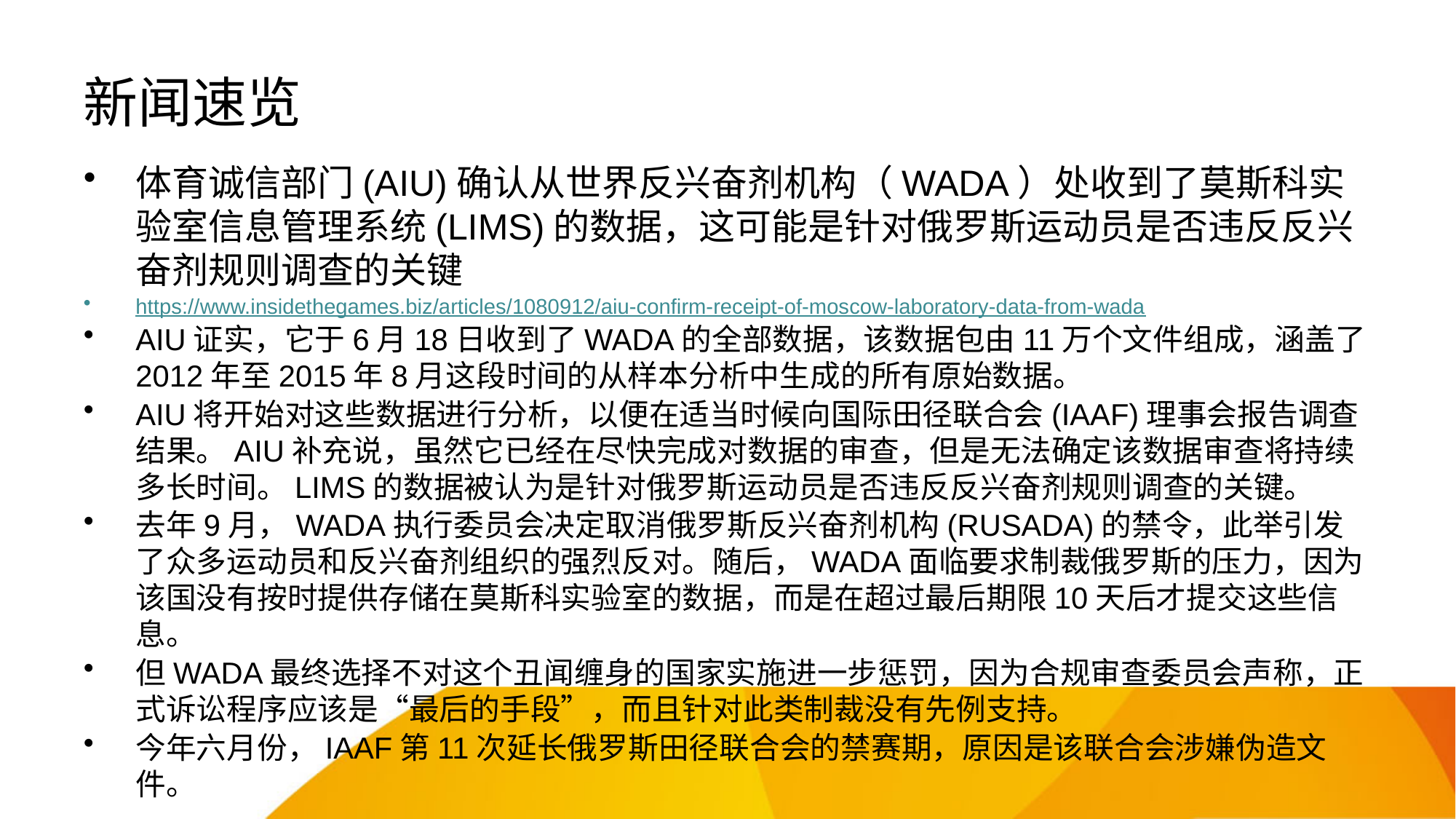

# 新闻速览
体育诚信部门(AIU)确认从世界反兴奋剂机构（WADA）处收到了莫斯科实验室信息管理系统(LIMS)的数据，这可能是针对俄罗斯运动员是否违反反兴奋剂规则调查的关键
https://www.insidethegames.biz/articles/1080912/aiu-confirm-receipt-of-moscow-laboratory-data-from-wada
AIU证实，它于6月18日收到了WADA的全部数据，该数据包由11万个文件组成，涵盖了2012年至2015年8月这段时间的从样本分析中生成的所有原始数据。
AIU将开始对这些数据进行分析，以便在适当时候向国际田径联合会(IAAF)理事会报告调查结果。AIU补充说，虽然它已经在尽快完成对数据的审查，但是无法确定该数据审查将持续多长时间。LIMS的数据被认为是针对俄罗斯运动员是否违反反兴奋剂规则调查的关键。
去年9月，WADA执行委员会决定取消俄罗斯反兴奋剂机构(RUSADA)的禁令，此举引发了众多运动员和反兴奋剂组织的强烈反对。随后，WADA面临要求制裁俄罗斯的压力，因为该国没有按时提供存储在莫斯科实验室的数据，而是在超过最后期限10天后才提交这些信息。
但WADA最终选择不对这个丑闻缠身的国家实施进一步惩罚，因为合规审查委员会声称，正式诉讼程序应该是“最后的手段”，而且针对此类制裁没有先例支持。
今年六月份，IAAF第11次延长俄罗斯田径联合会的禁赛期，原因是该联合会涉嫌伪造文件。